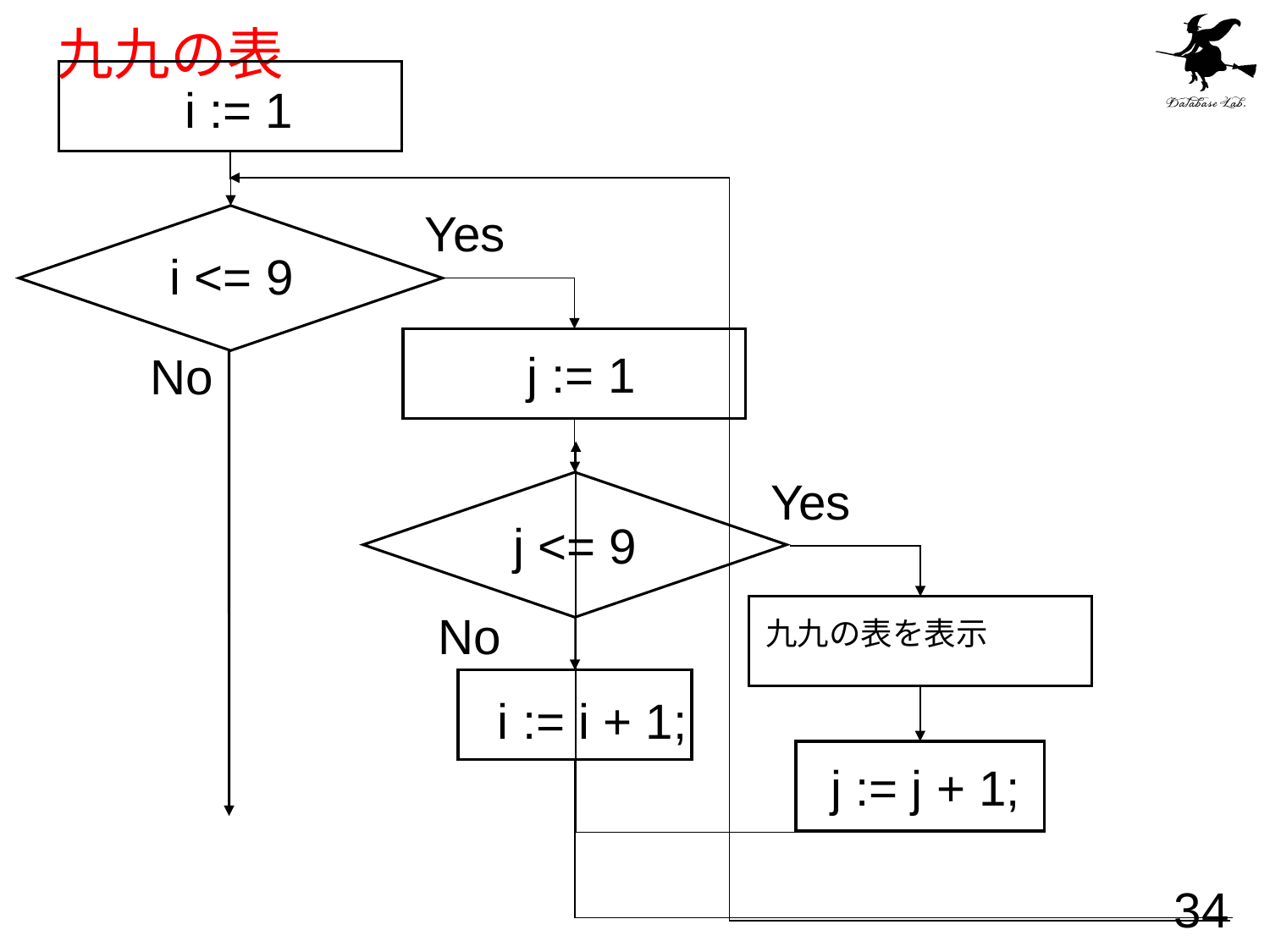

# 九九の表

i := 1

Yes

i <= 9

j := 1
No

Yes

j <= 9

No
九九の表を表示

i := i + 1;

j := j + 1;
34